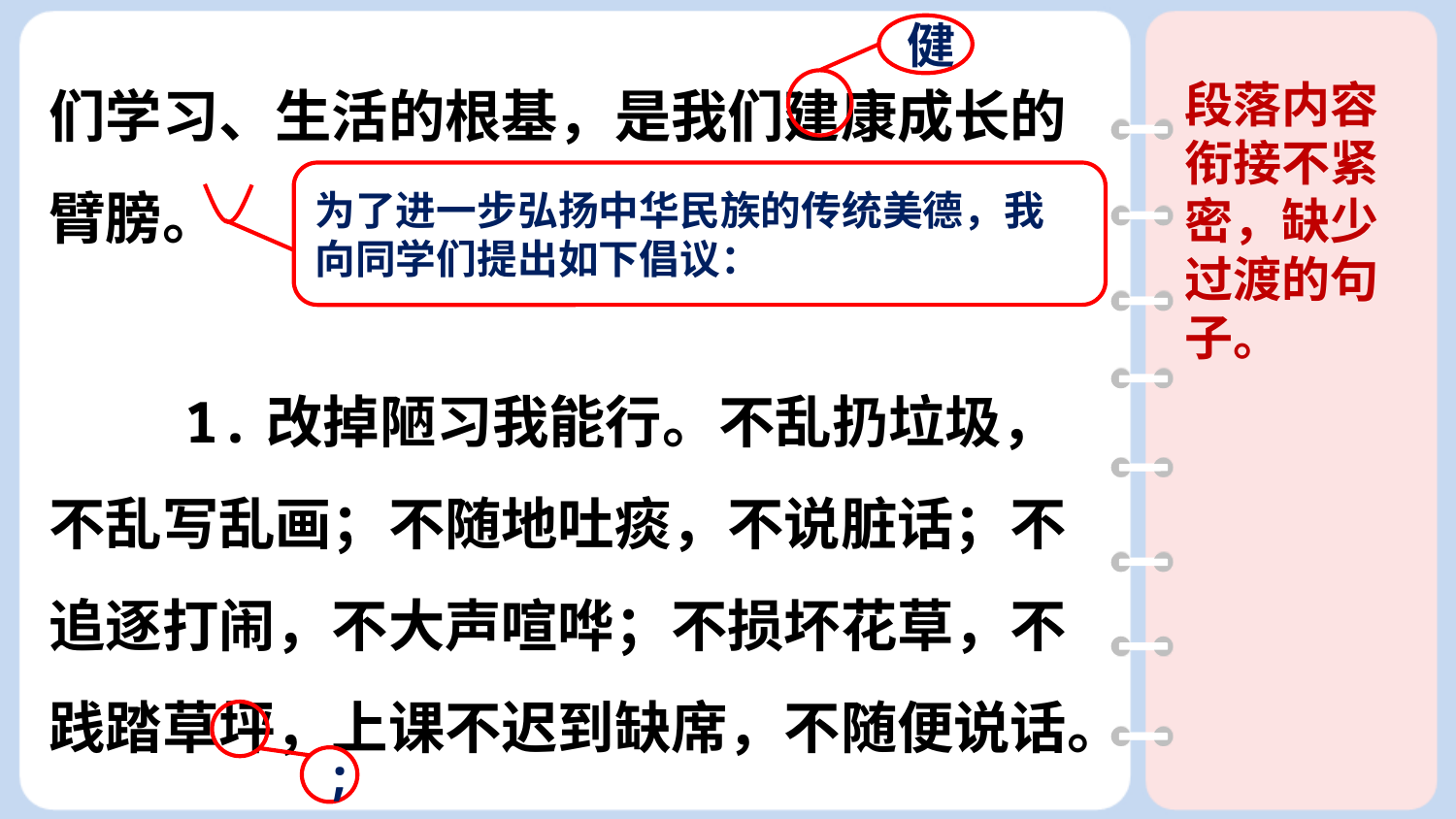

健
们学习、生活的根基，是我们建康成长的臂膀。

    1.改掉陋习我能行。不乱扔垃圾，不乱写乱画；不随地吐痰，不说脏话；不追逐打闹，不大声喧哗；不损坏花草，不践踏草坪，上课不迟到缺席，不随便说话。
段落内容衔接不紧密，缺少过渡的句子。

为了进一步弘扬中华民族的传统美德，我向同学们提出如下倡议：

;